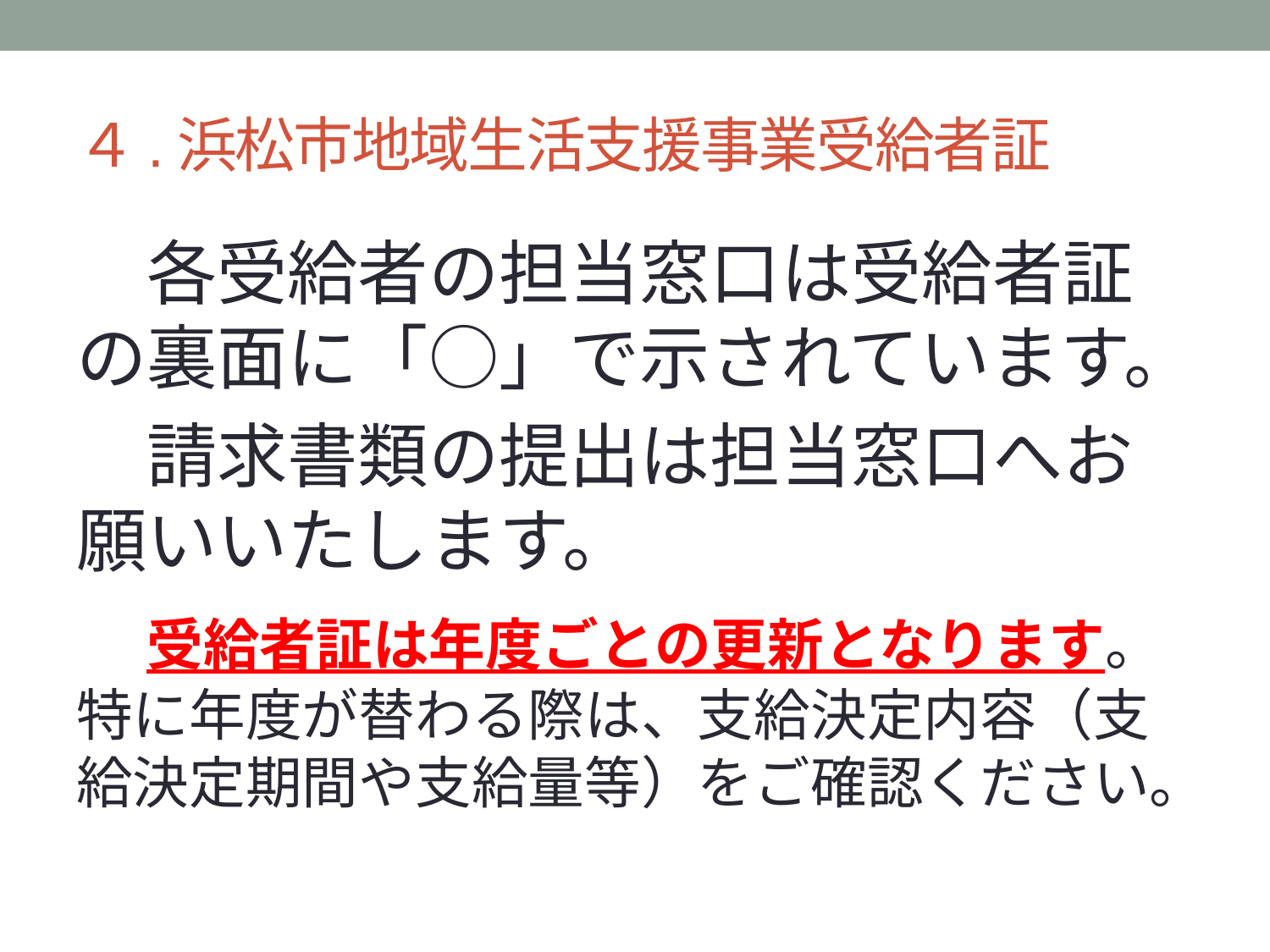

# ４.浜松市地域生活支援事業受給者証
　各受給者の担当窓口は受給者証の裏面に「○」で示されています。
　請求書類の提出は担当窓口へお願いいたします。
　受給者証は年度ごとの更新となります。特に年度が替わる際は、支給決定内容（支給決定期間や支給量等）をご確認ください。